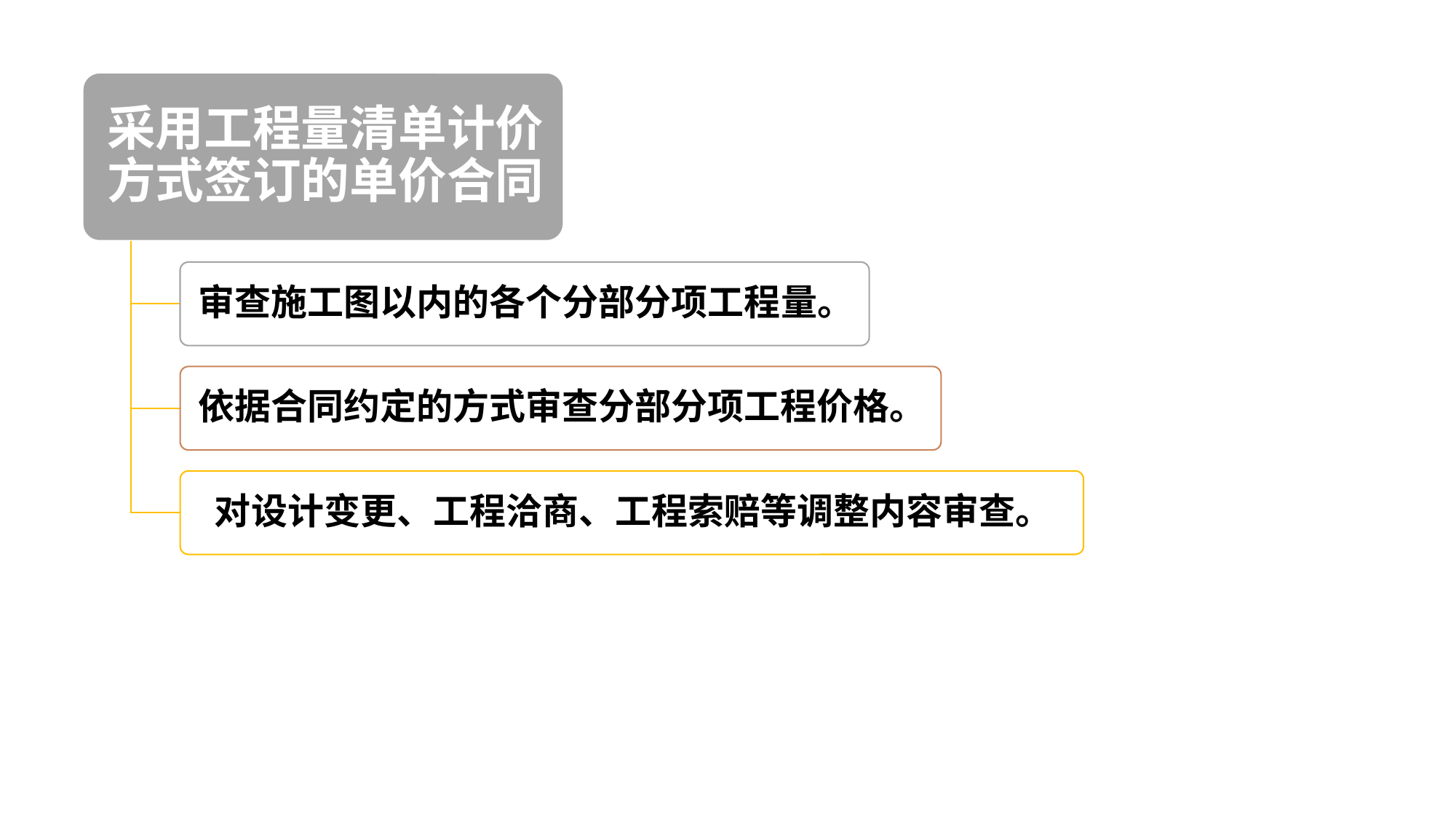

采用工程量清单计价方式签订的单价合同
审查施工图以内的各个分部分项工程量。
依据合同约定的方式审查分部分项工程价格。
对设计变更、工程洽商、工程索赔等调整内容审查。